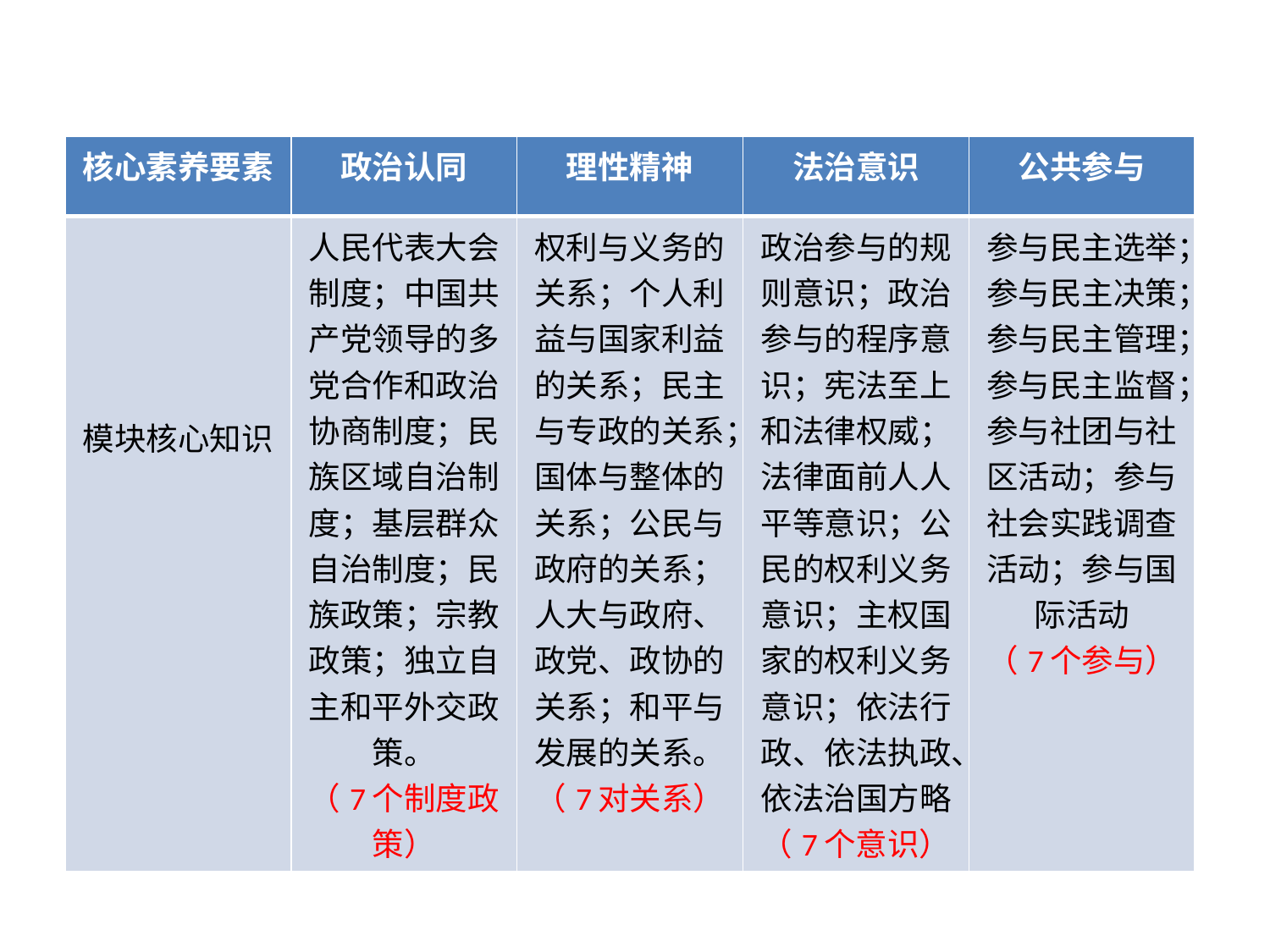

| 核心素养要素 | 政治认同 | 理性精神 | 法治意识 | 公共参与 |
| --- | --- | --- | --- | --- |
| 模块核心知识 | 人民代表大会制度；中国共产党领导的多党合作和政治协商制度；民族区域自治制度；基层群众自治制度；民族政策；宗教政策；独立自主和平外交政策。 （7个制度政策） | 权利与义务的关系；个人利益与国家利益的关系；民主与专政的关系；国体与整体的关系；公民与政府的关系；人大与政府、政党、政协的关系；和平与发展的关系。 （7对关系） | 政治参与的规则意识；政治参与的程序意识；宪法至上和法律权威；法律面前人人平等意识；公民的权利义务意识；主权国家的权利义务意识；依法行政、依法执政、依法治国方略 （7个意识） | 参与民主选举；参与民主决策；参与民主管理；参与民主监督；参与社团与社区活动；参与社会实践调查活动；参与国际活动 （7个参与） |